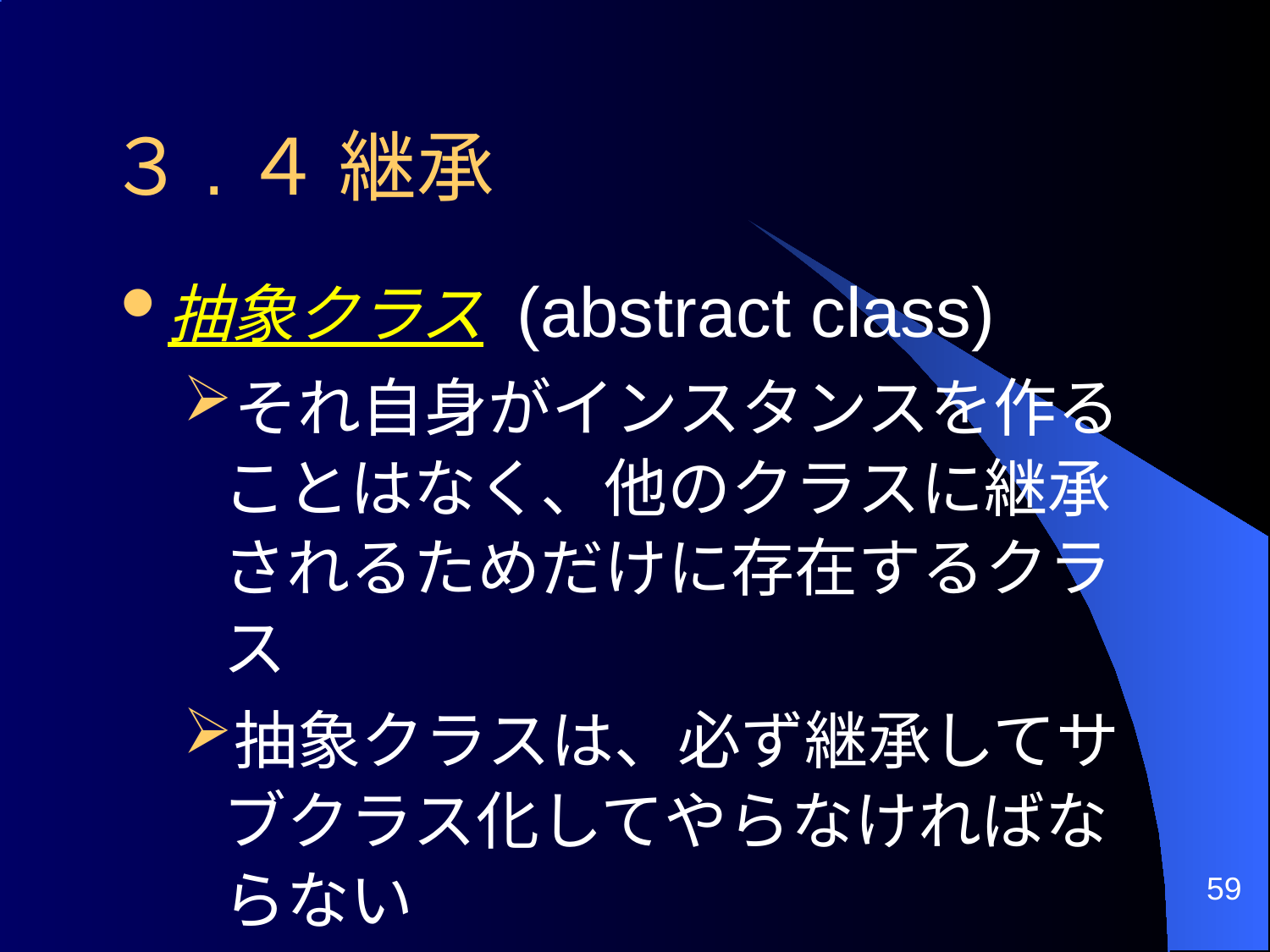

# ３.４ 継承
抽象クラス (abstract class)
それ自身がインスタンスを作ることはなく、他のクラスに継承されるためだけに存在するクラス
抽象クラスは、必ず継承してサブクラス化してやらなければならない
インスタンスは生成できない
59